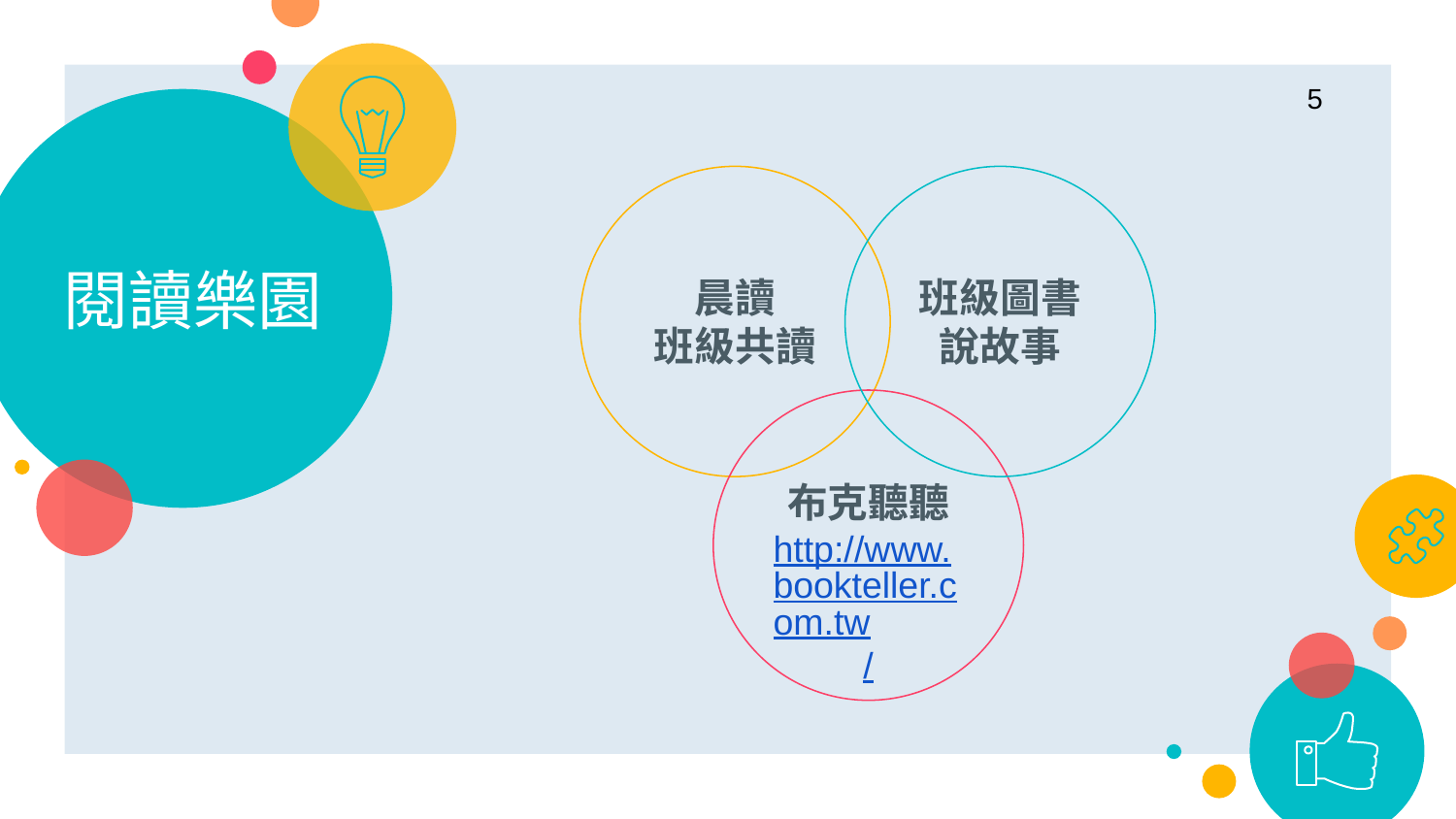

5
# 閱讀樂園
晨讀
班級共讀
班級圖書
說故事

布克聽聽
http://www.bookteller.com.tw/